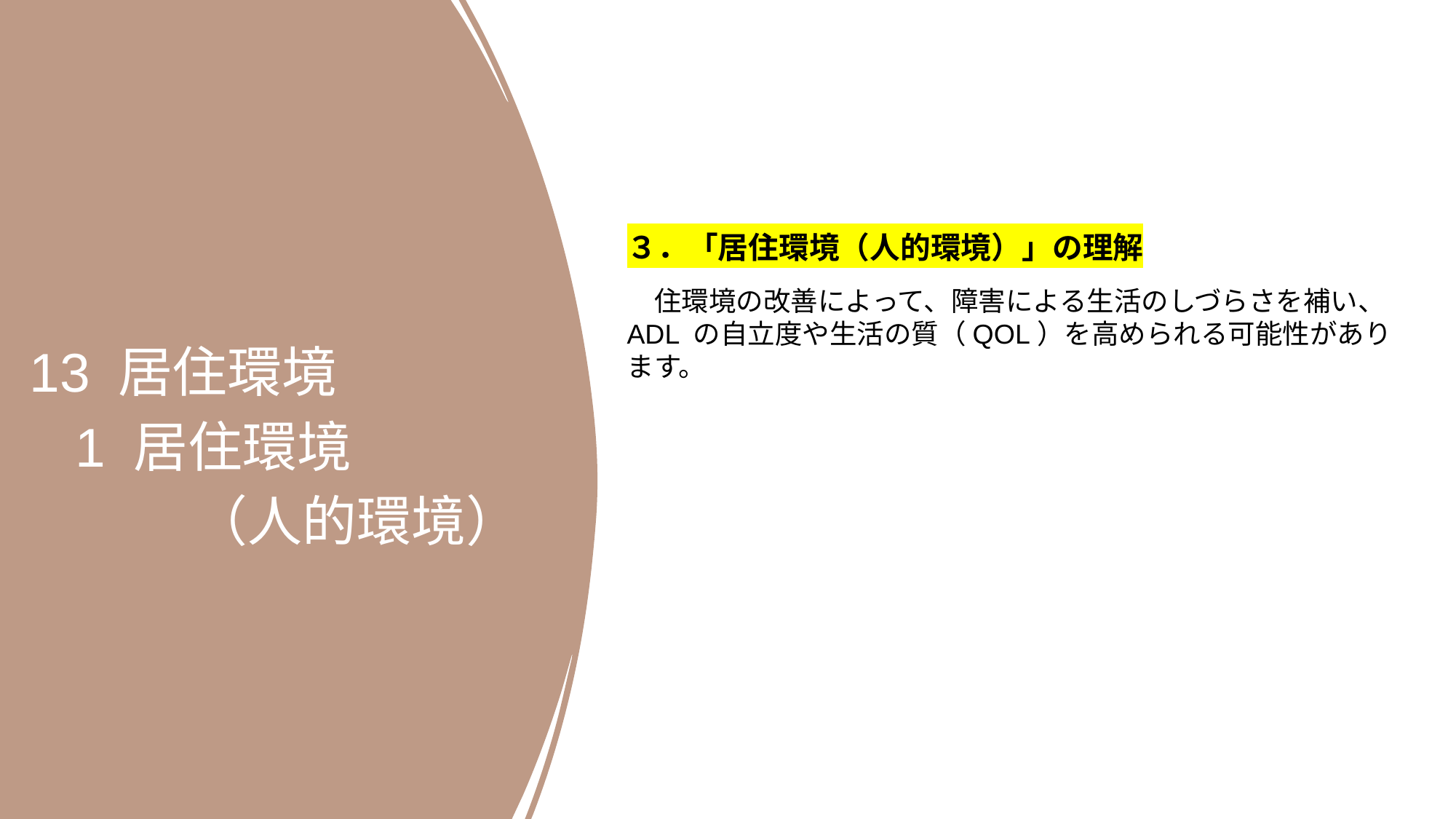

13 居住環境
   1 居住環境
　　　（人的環境）

３．「居住環境（人的環境）」の理解

　住環境の改善によって、障害による生活のしづらさを補い、ADL の自立度や生活の質（QOL）を高められる可能性があります。